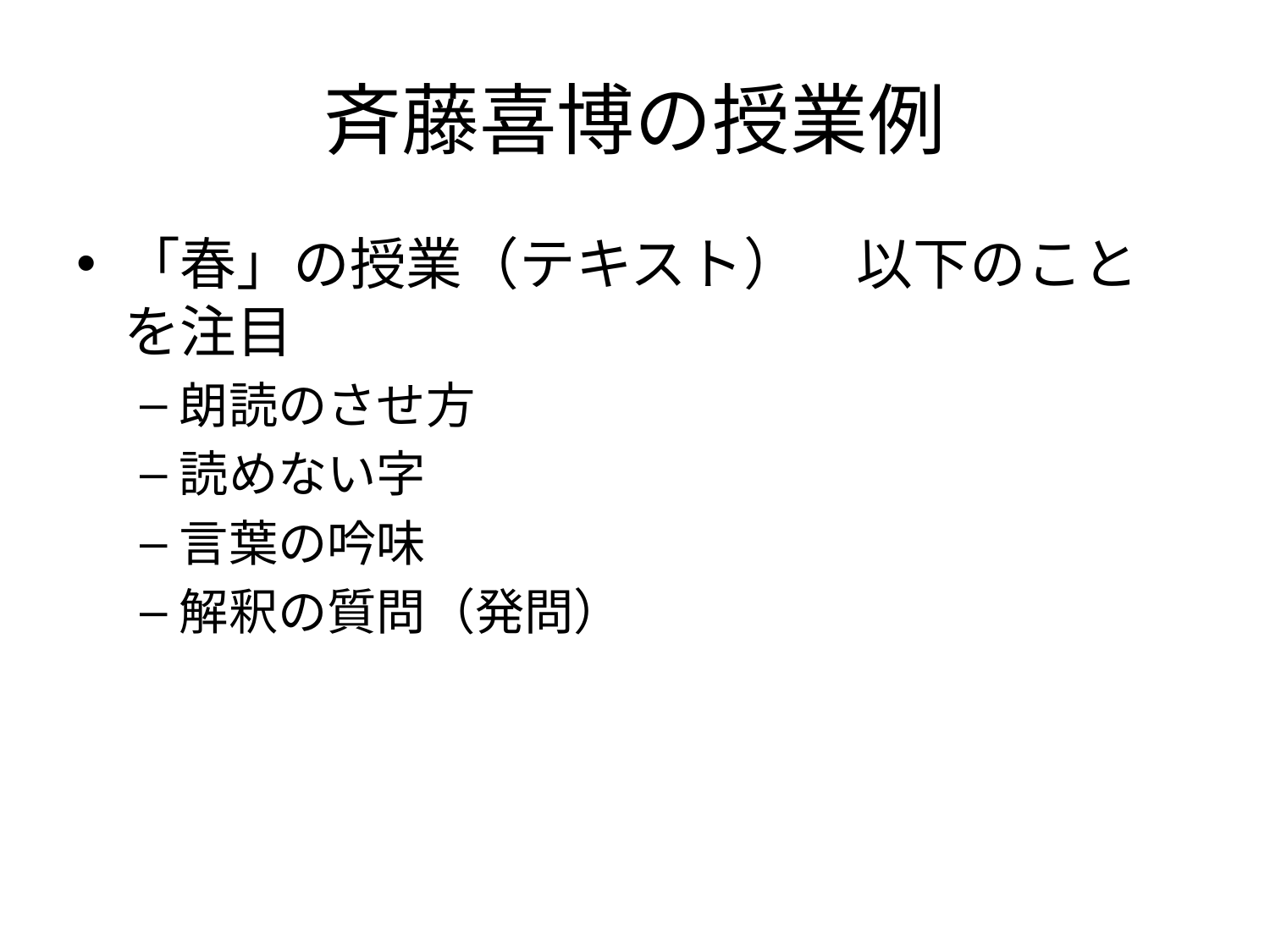

# 斉藤喜博の授業例
「春」の授業（テキスト）　以下のことを注目
朗読のさせ方
読めない字
言葉の吟味
解釈の質問（発問）